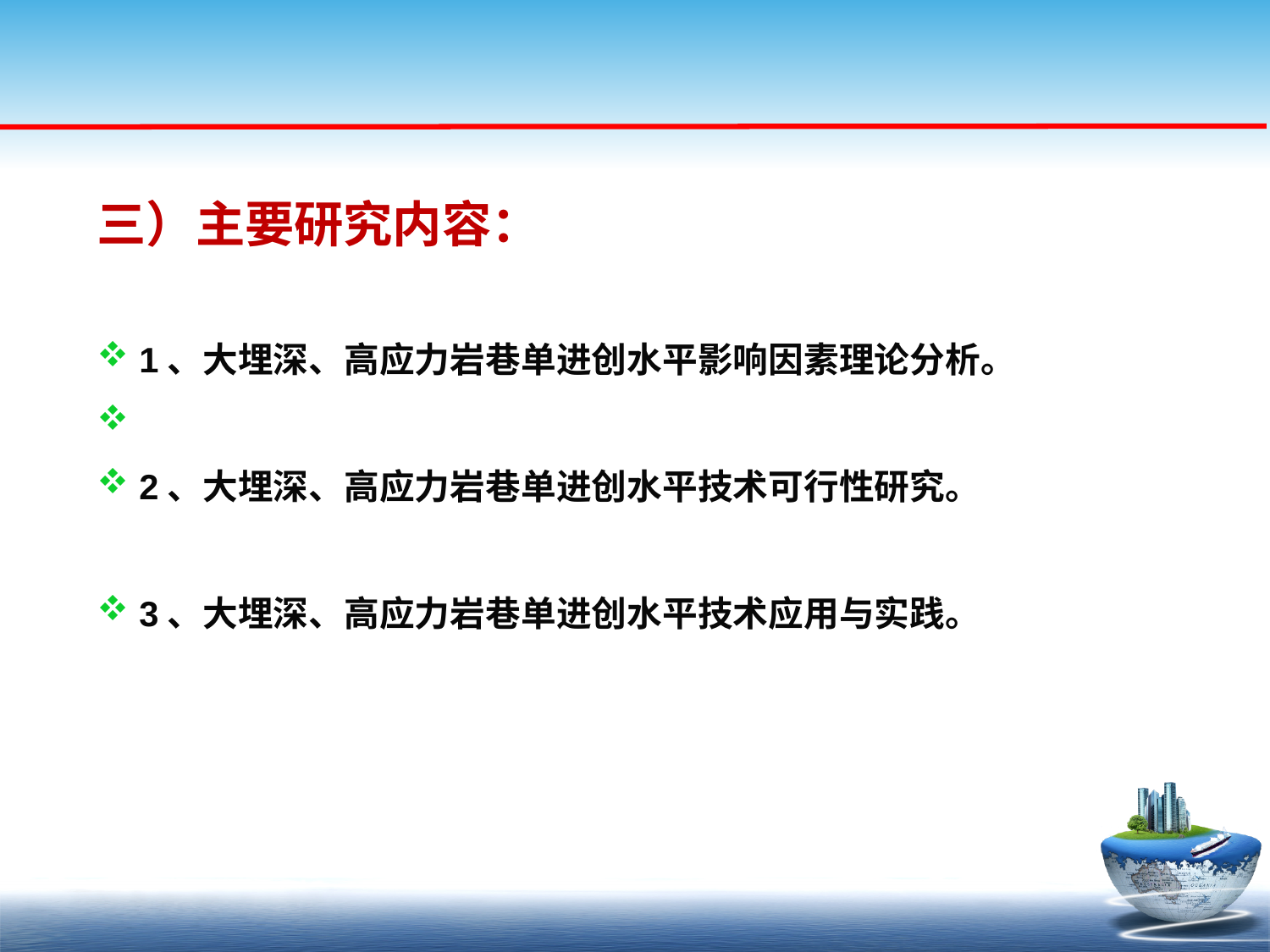

三）主要研究内容：

 1、大埋深、高应力岩巷单进创水平影响因素理论分析。

 2、大埋深、高应力岩巷单进创水平技术可行性研究。

 3、大埋深、高应力岩巷单进创水平技术应用与实践。